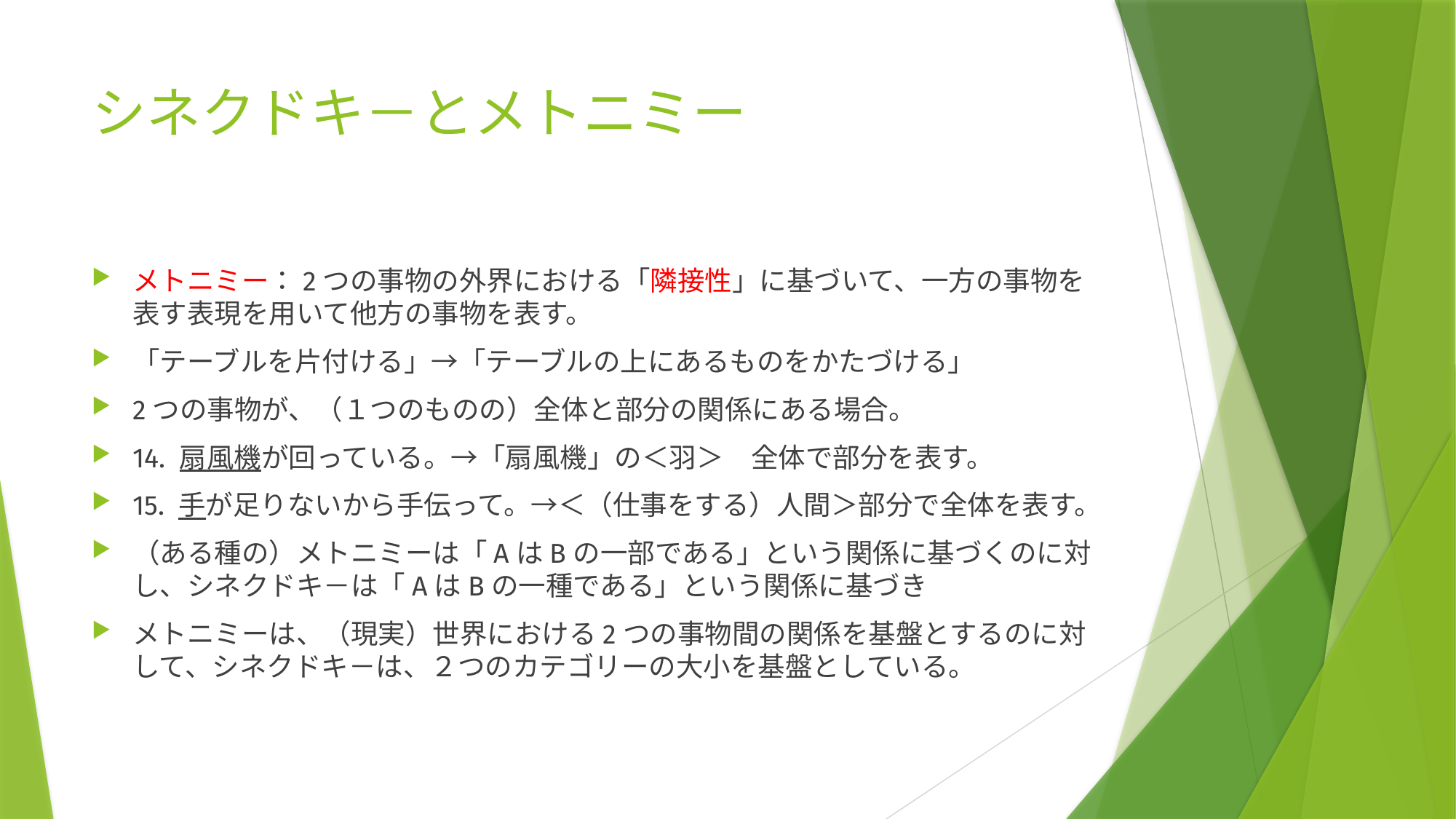

# シネクドキ－とメトニミー
メトニミー：2つの事物の外界における「隣接性」に基づいて、一方の事物を表す表現を用いて他方の事物を表す。
「テーブルを片付ける」→「テーブルの上にあるものをかたづける」
2つの事物が、（１つのものの）全体と部分の関係にある場合。
14. 扇風機が回っている。→「扇風機」の＜羽＞　全体で部分を表す。
15. 手が足りないから手伝って。→＜（仕事をする）人間＞部分で全体を表す。
（ある種の）メトニミーは「AはBの一部である」という関係に基づくのに対し、シネクドキ－は「AはBの一種である」という関係に基づき
メトニミーは、（現実）世界における2つの事物間の関係を基盤とするのに対して、シネクドキ－は、２つのカテゴリーの大小を基盤としている。